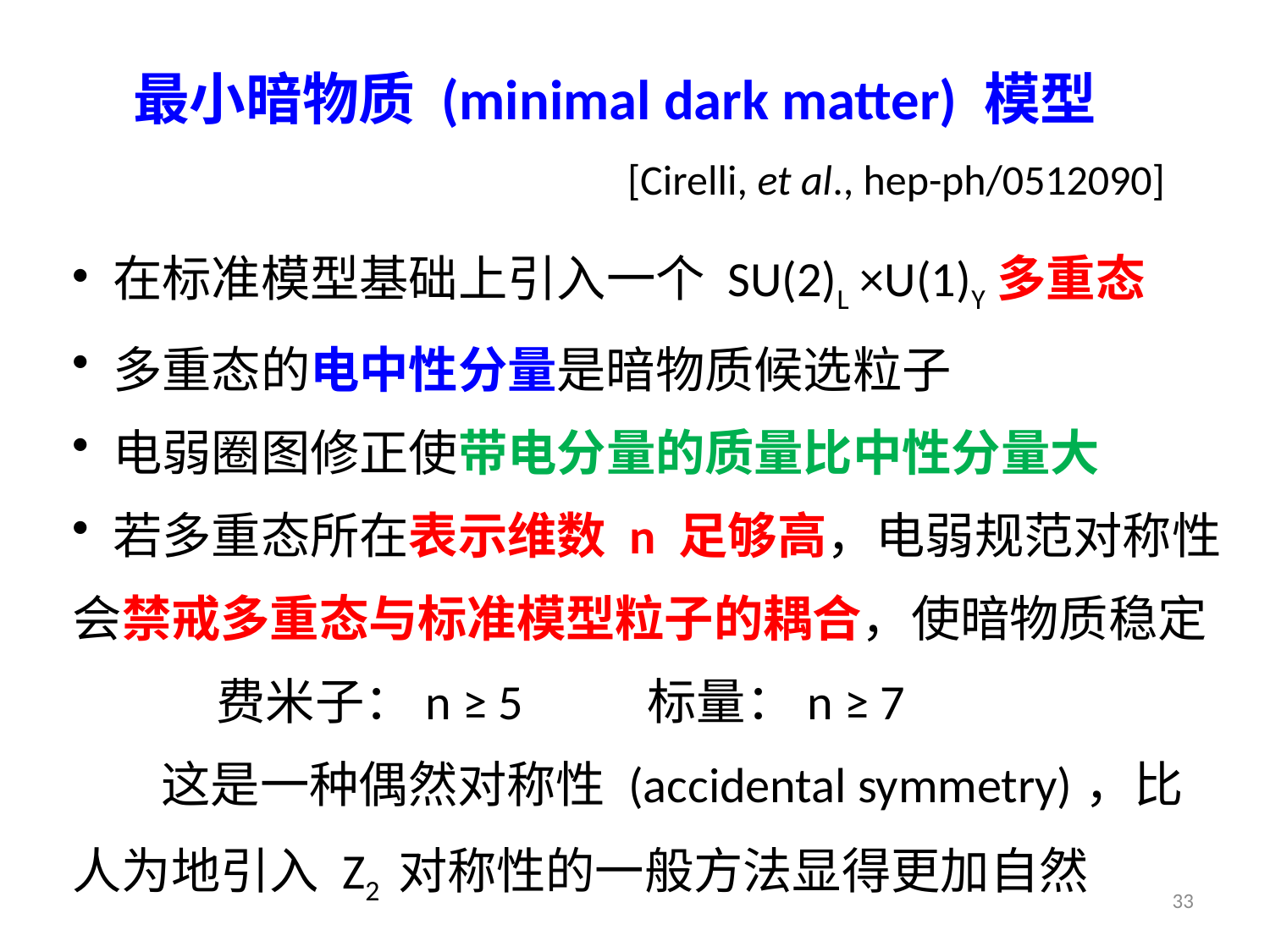

最小暗物质 (minimal dark matter) 模型
[Cirelli, et al., hep-ph/0512090]
 在标准模型基础上引入一个 SU(2)L ×U(1)Y多重态
 多重态的电中性分量是暗物质候选粒子
 电弱圈图修正使带电分量的质量比中性分量大
 若多重态所在表示维数 n 足够高，电弱规范对称性
会禁戒多重态与标准模型粒子的耦合，使暗物质稳定
            费米子：n ≥ 5          标量：n ≥ 7
       这是一种偶然对称性 (accidental symmetry)，比
人为地引入 Z2 对称性的一般方法显得更加自然
33